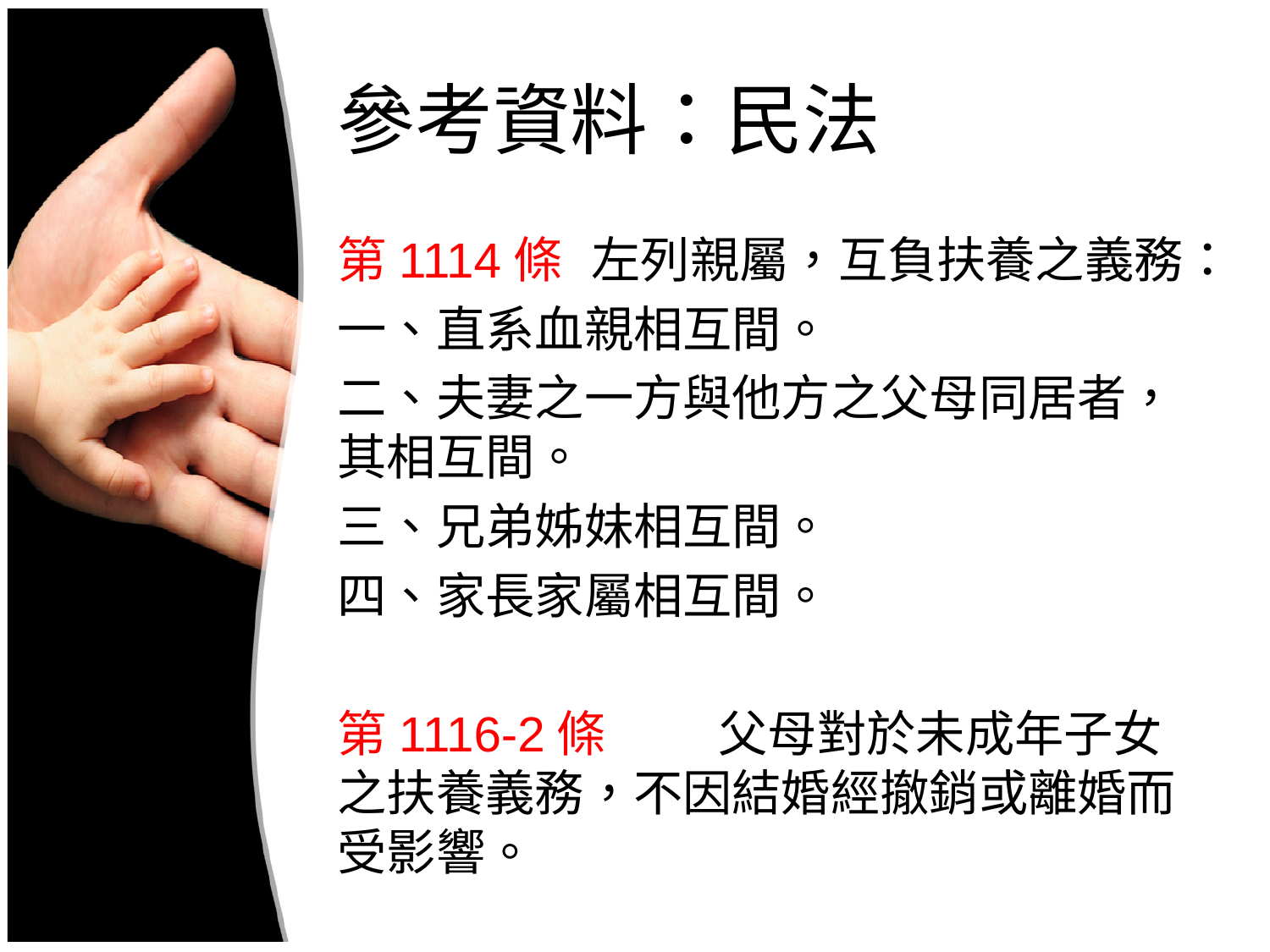

# 參考資料：民法
第1114條	左列親屬，互負扶養之義務：
一、直系血親相互間。
二、夫妻之一方與他方之父母同居者，其相互間。
三、兄弟姊妹相互間。
四、家長家屬相互間。

第1116-2條	父母對於未成年子女之扶養義務，不因結婚經撤銷或離婚而受影響。